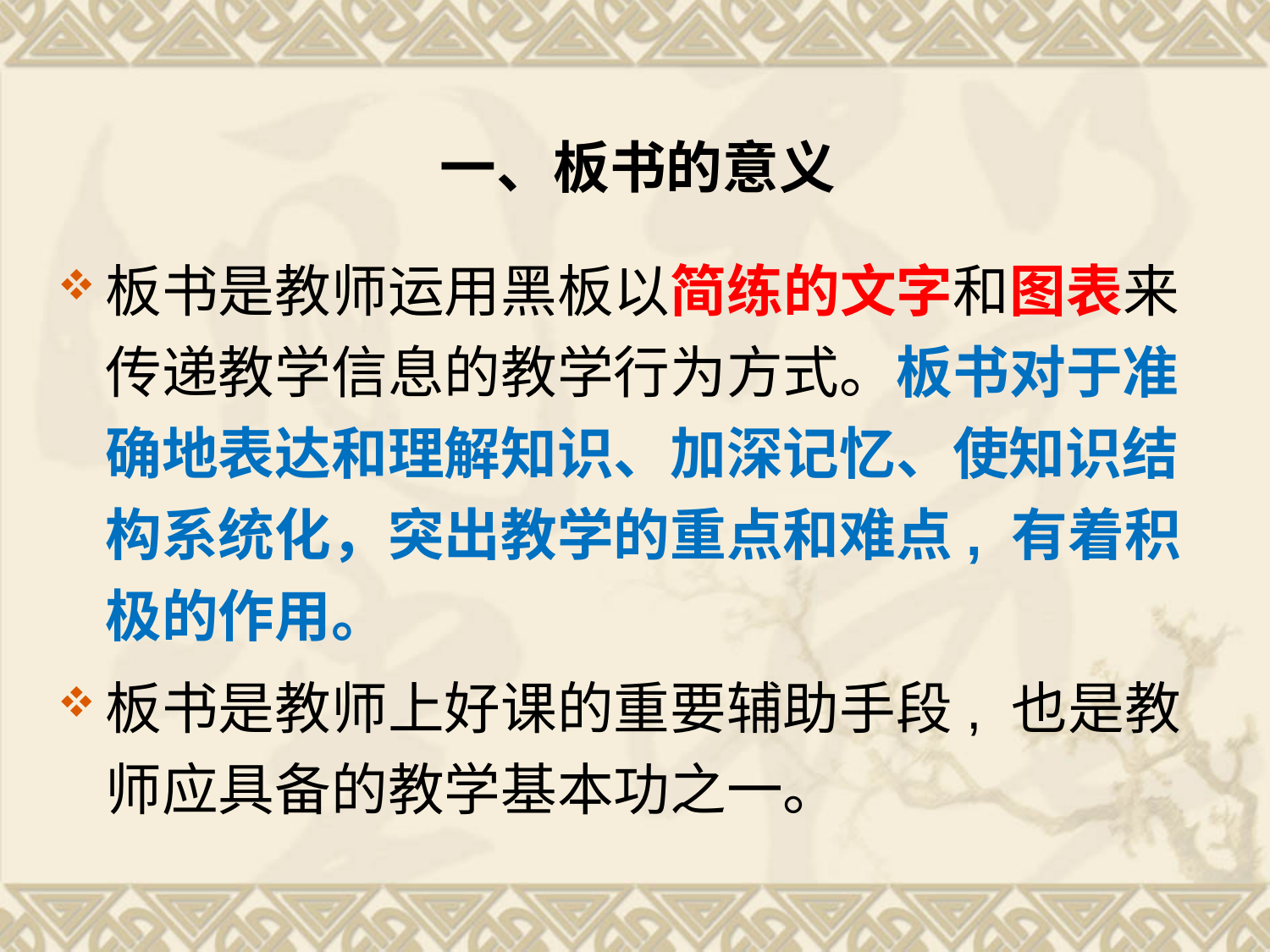

# 一、板书的意义
板书是教师运用黑板以简练的文字和图表来传递教学信息的教学行为方式。板书对于准确地表达和理解知识、加深记忆、使知识结构系统化，突出教学的重点和难点, 有着积极的作用。
板书是教师上好课的重要辅助手段, 也是教师应具备的教学基本功之一。